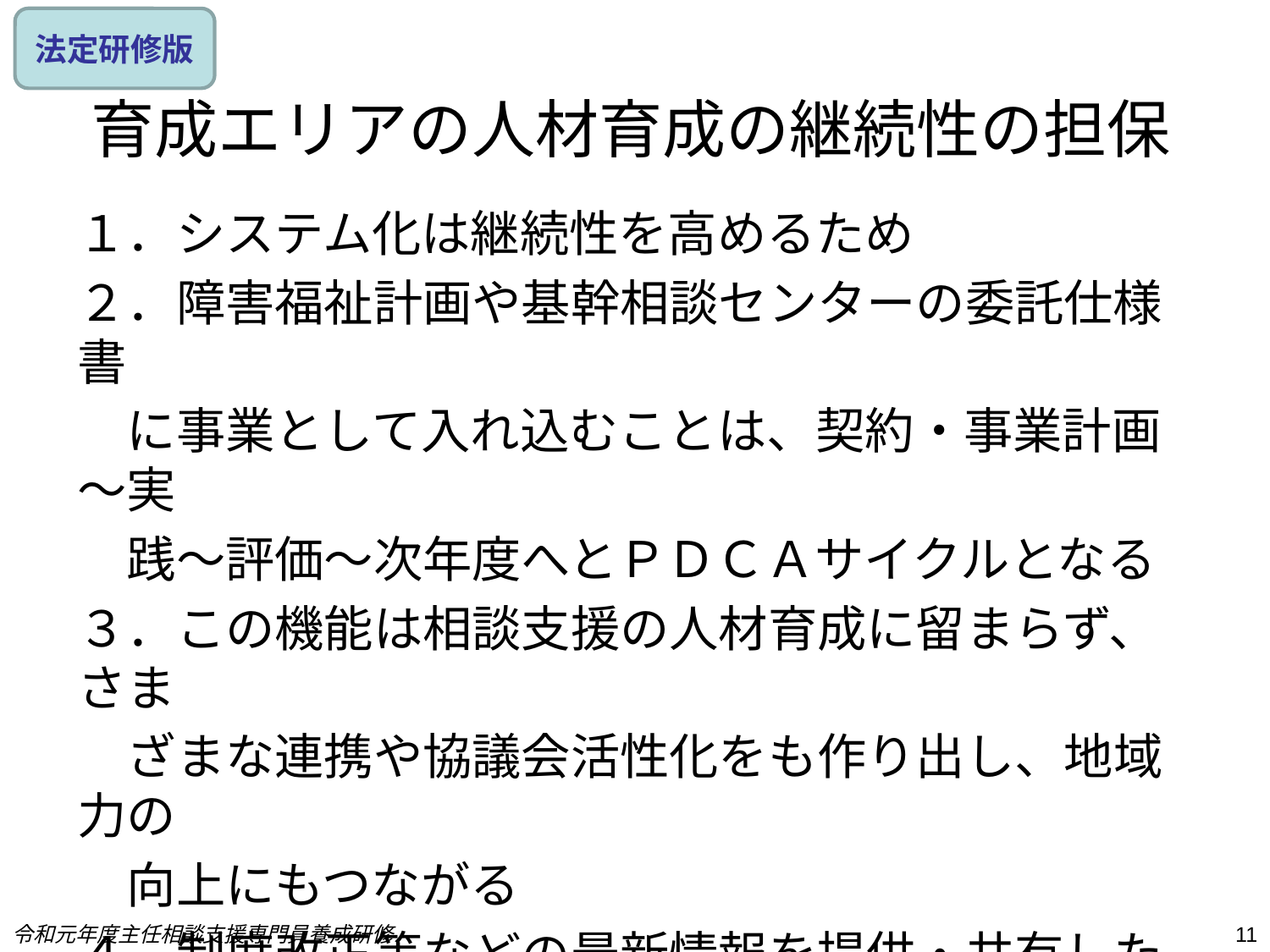

法定研修版
# 育成エリアの人材育成の継続性の担保
１．システム化は継続性を高めるため
２．障害福祉計画や基幹相談センターの委託仕様書
　に事業として入れ込むことは、契約・事業計画～実
　践～評価～次年度へとＰＤＣＡサイクルとなる
３．この機能は相談支援の人材育成に留まらず、さま
　ざまな連携や協議会活性化をも作り出し、地域力の
　向上にもつながる
４．制度改正等などの最新情報を提供・共有したり、実
　践する中での課題の共有など、相談支援に係る協
　議会機能と重複するようになる
令和元年度主任相談支援専門員養成研修

11